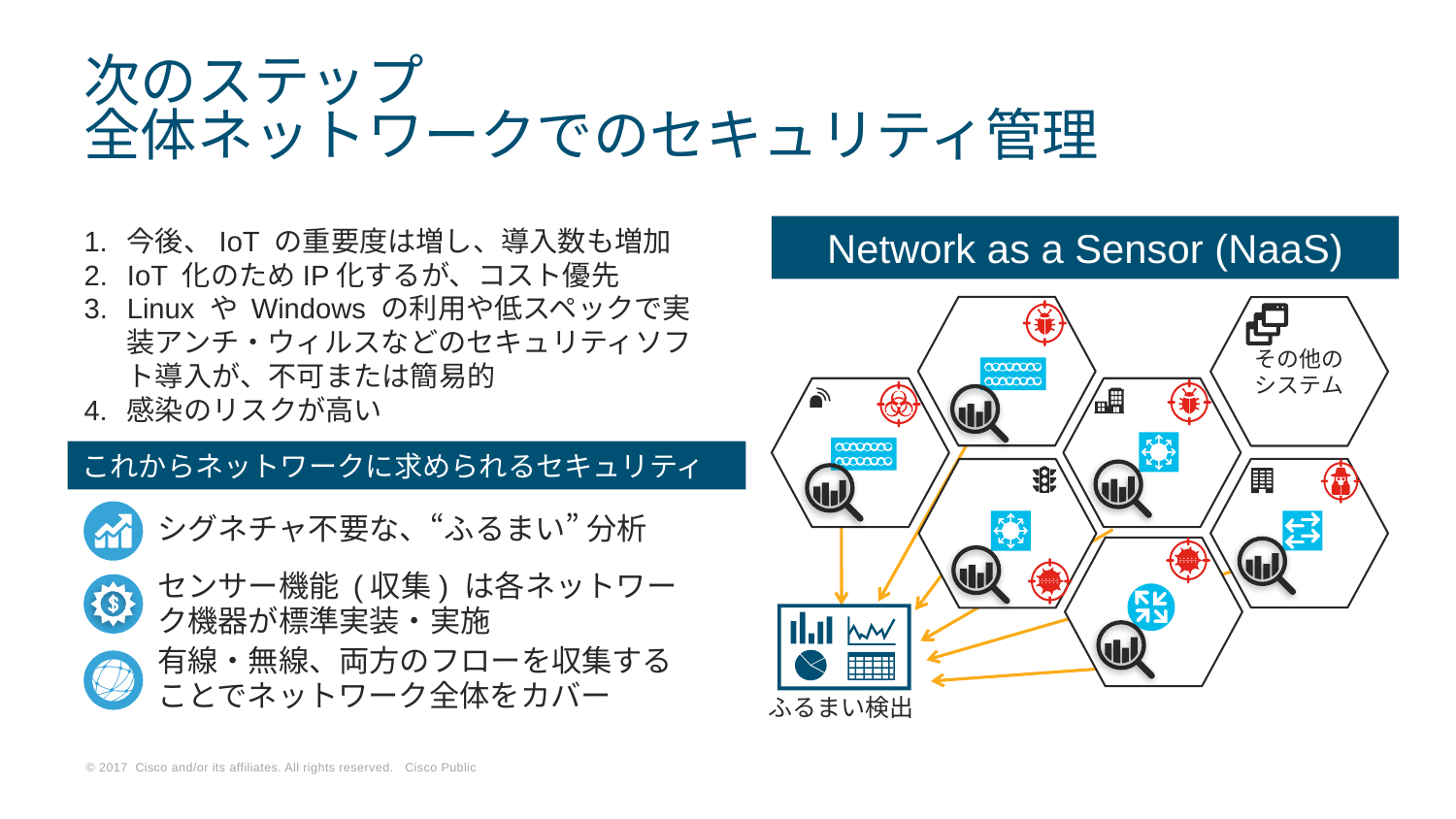

# 次のステップ 全体ネットワークでのセキュリティ管理
今後、IoT の重要度は増し、導入数も増加
IoT 化のためIP化するが、コスト優先
Linux や Windows の利用や低スペックで実装アンチ・ウィルスなどのセキュリティソフト導入が、不可または簡易的
感染のリスクが高い
Network as a Sensor (NaaS)

その他の
システム

これからネットワークに求められるセキュリティ

シグネチャ不要な、“ふるまい” 分析

センサー機能 (収集) は各ネットワーク機器が標準実装・実施

有線・無線、両方のフローを収集することでネットワーク全体をカバー

ふるまい検出